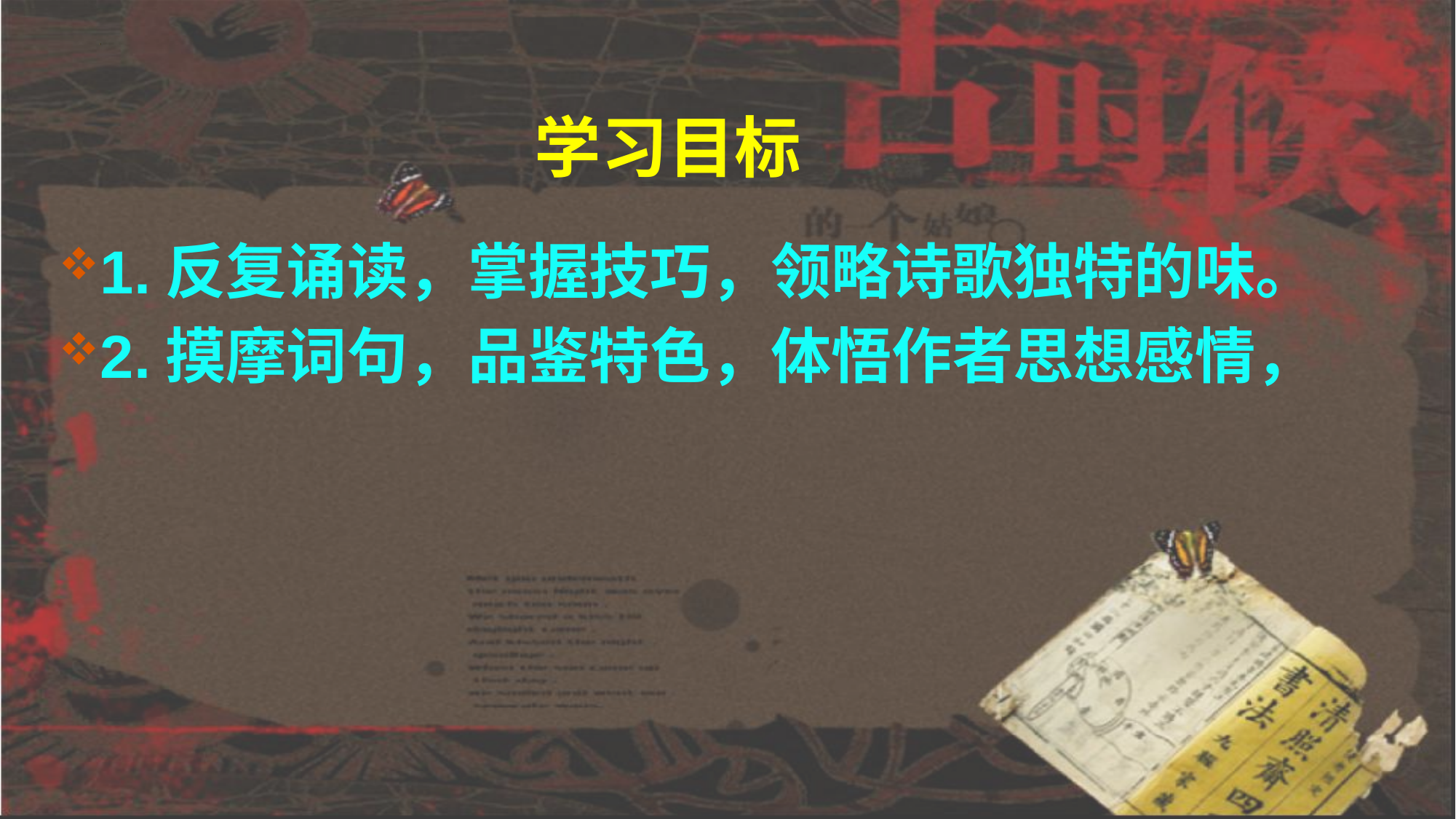

# 学习目标
1.反复诵读，掌握技巧，领略诗歌独特的味。
2.摸摩词句，品鉴特色，体悟作者思想感情，